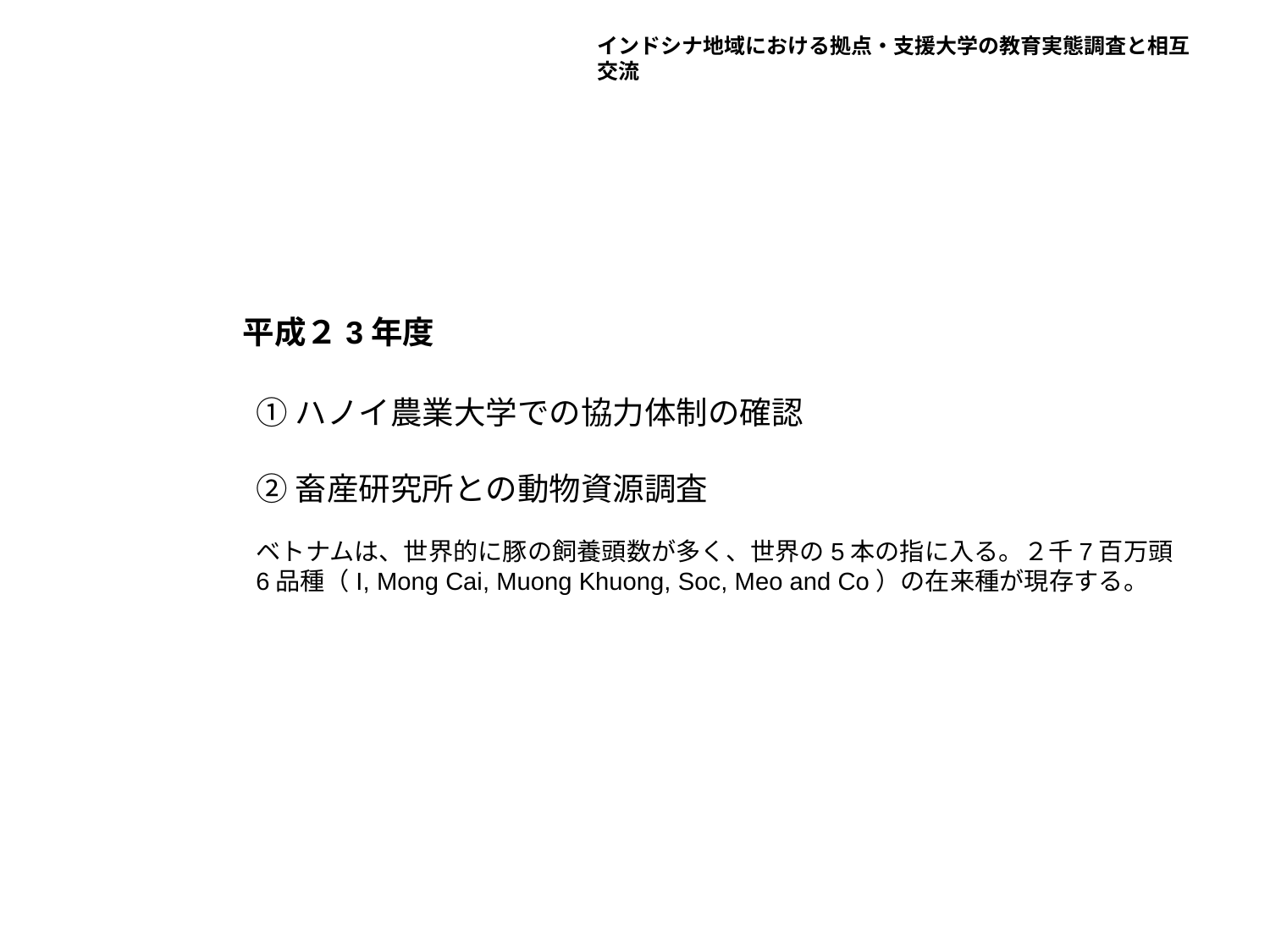

インドシナ地域における拠点・支援大学の教育実態調査と相互交流
平成２3年度
➀ハノイ農業大学での協力体制の確認

➁畜産研究所との動物資源調査

ベトナムは、世界的に豚の飼養頭数が多く、世界の5本の指に入る。２千7百万頭
6品種（I, Mong Cai, Muong Khuong, Soc, Meo and Co）の在来種が現存する。